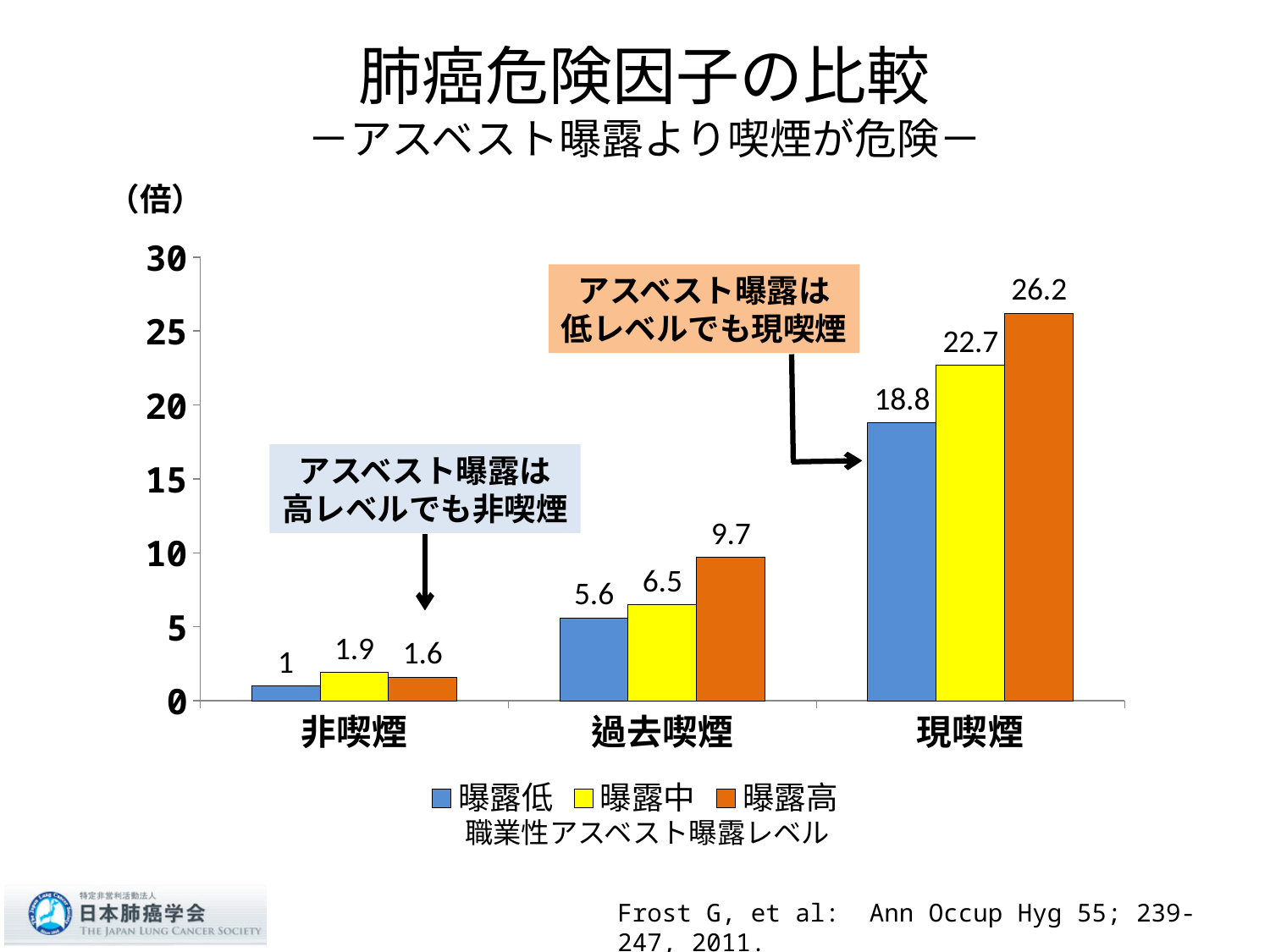

# 肺癌危険因子の比較 －アスベスト曝露より喫煙が危険－
（倍）

### Chart

| Category | 曝露低 | 曝露中 | 曝露高 |
|---|---|---|---|
| 非喫煙 | 1.0 | 1.9000000000000001 | 1.6 |
| 過去喫煙 | 5.6 | 6.5 | 9.700000000000001 |
| 現喫煙 | 18.8 | 22.7 | 26.2 |
アスベスト曝露は
低レベルでも現喫煙
アスベスト曝露は
高レベルでも非喫煙
職業性アスベスト曝露レベル
Frost G, et al:  Ann Occup Hyg 55; 239-247, 2011.